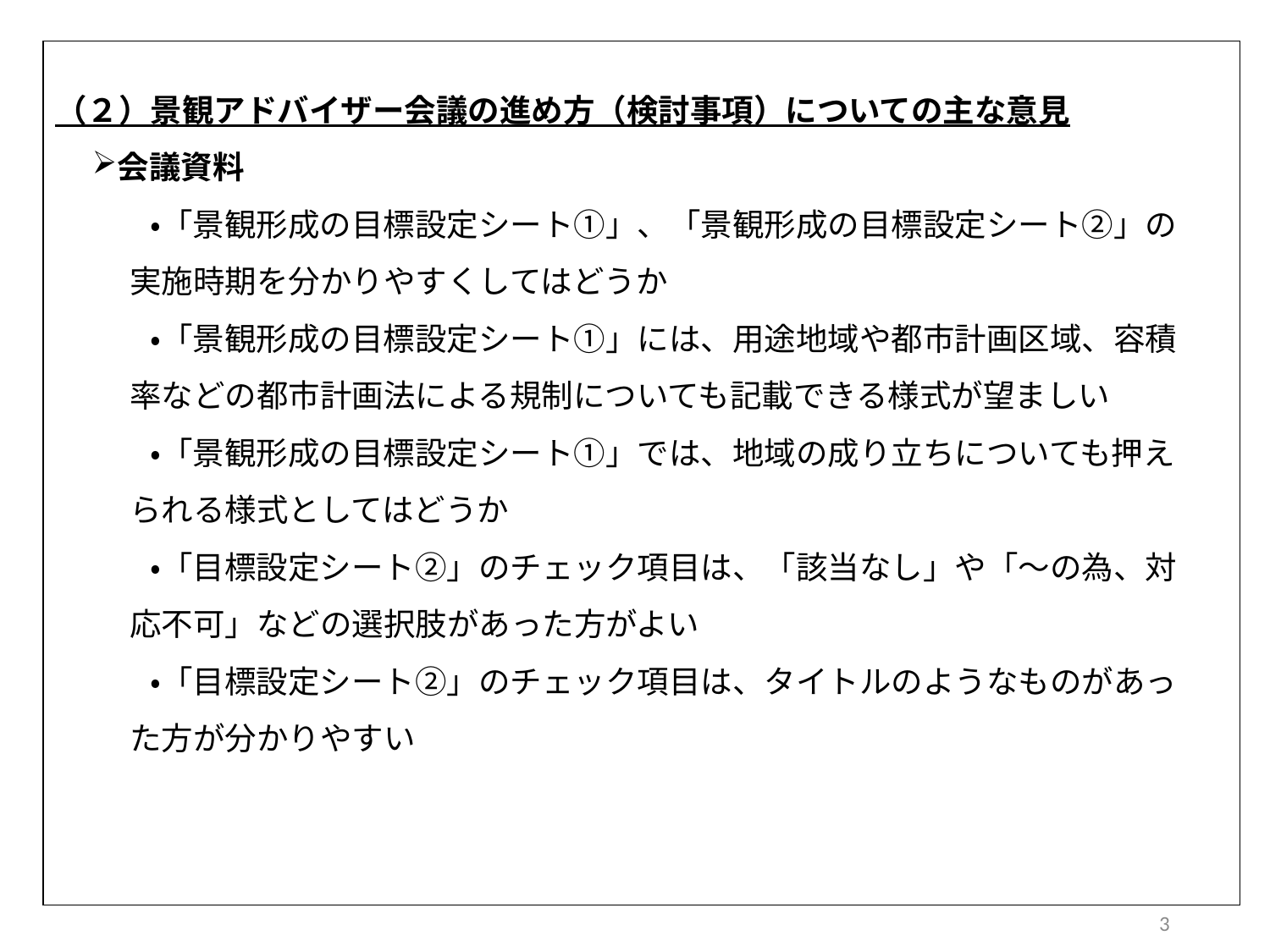

（２）景観アドバイザー会議の進め方（検討事項）についての主な意見
会議資料
　　　・「景観形成の目標設定シート①」、「景観形成の目標設定シート②」の実施時期を分かりやすくしてはどうか
　　　・「景観形成の目標設定シート①」には、用途地域や都市計画区域、容積率などの都市計画法による規制についても記載できる様式が望ましい
　　　・「景観形成の目標設定シート①」では、地域の成り立ちについても押えられる様式としてはどうか
　　　・「目標設定シート②」のチェック項目は、「該当なし」や「～の為、対応不可」などの選択肢があった方がよい
　　　・「目標設定シート②」のチェック項目は、タイトルのようなものがあった方が分かりやすい
3